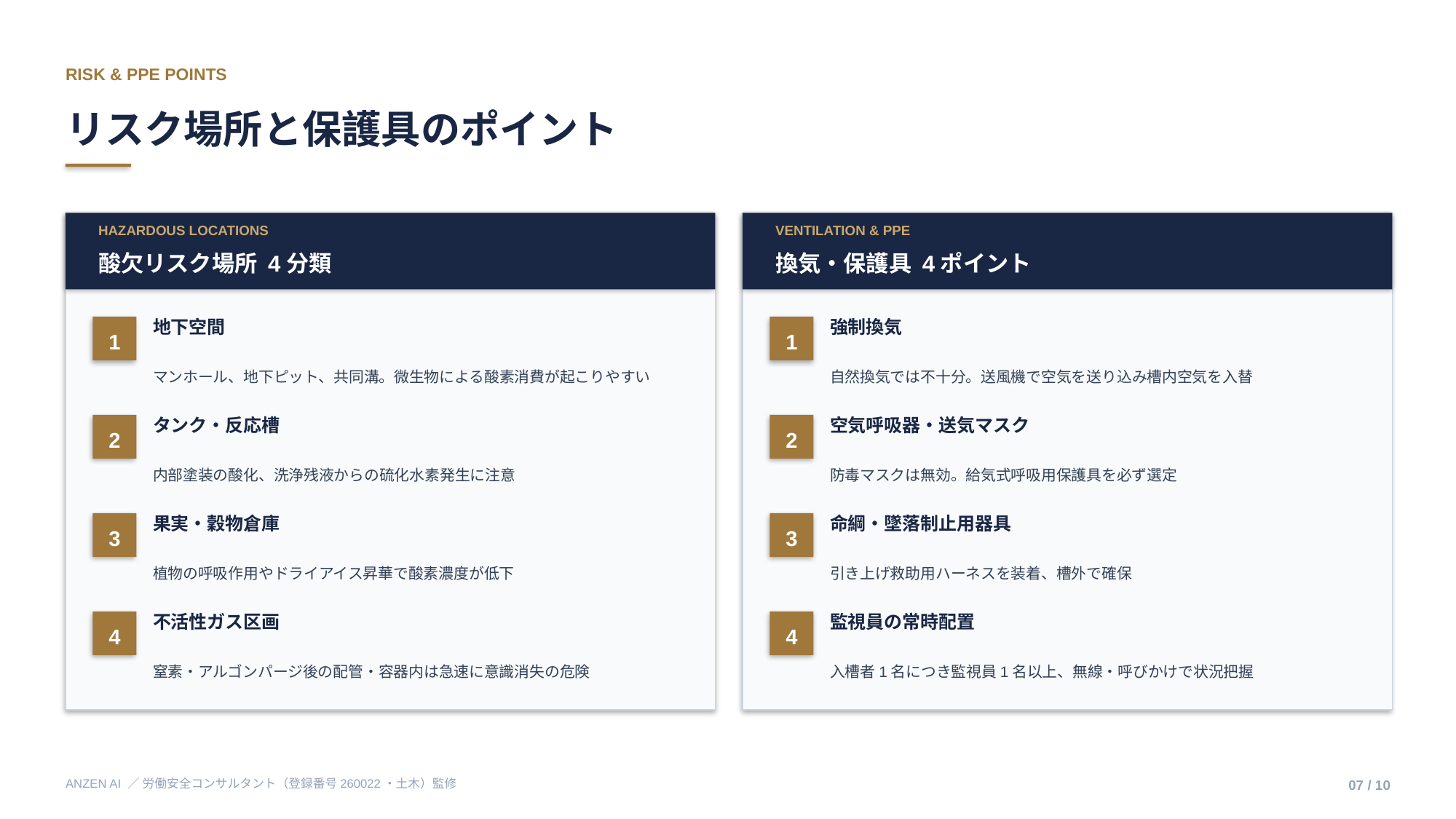

RISK & PPE POINTS
リスク場所と保護具のポイント

HAZARDOUS LOCATIONS
VENTILATION & PPE
酸欠リスク場所 4分類
換気・保護具 4ポイント
地下空間
強制換気

1

1
マンホール、地下ピット、共同溝。微生物による酸素消費が起こりやすい
自然換気では不十分。送風機で空気を送り込み槽内空気を入替
タンク・反応槽
空気呼吸器・送気マスク

2

2
内部塗装の酸化、洗浄残液からの硫化水素発生に注意
防毒マスクは無効。給気式呼吸用保護具を必ず選定
果実・穀物倉庫
命綱・墜落制止用器具

3

3
植物の呼吸作用やドライアイス昇華で酸素濃度が低下
引き上げ救助用ハーネスを装着、槽外で確保
不活性ガス区画
監視員の常時配置

4

4
窒素・アルゴンパージ後の配管・容器内は急速に意識消失の危険
入槽者1名につき監視員1名以上、無線・呼びかけで状況把握
ANZEN AI ／ 労働安全コンサルタント（登録番号260022・土木）監修
07 / 10